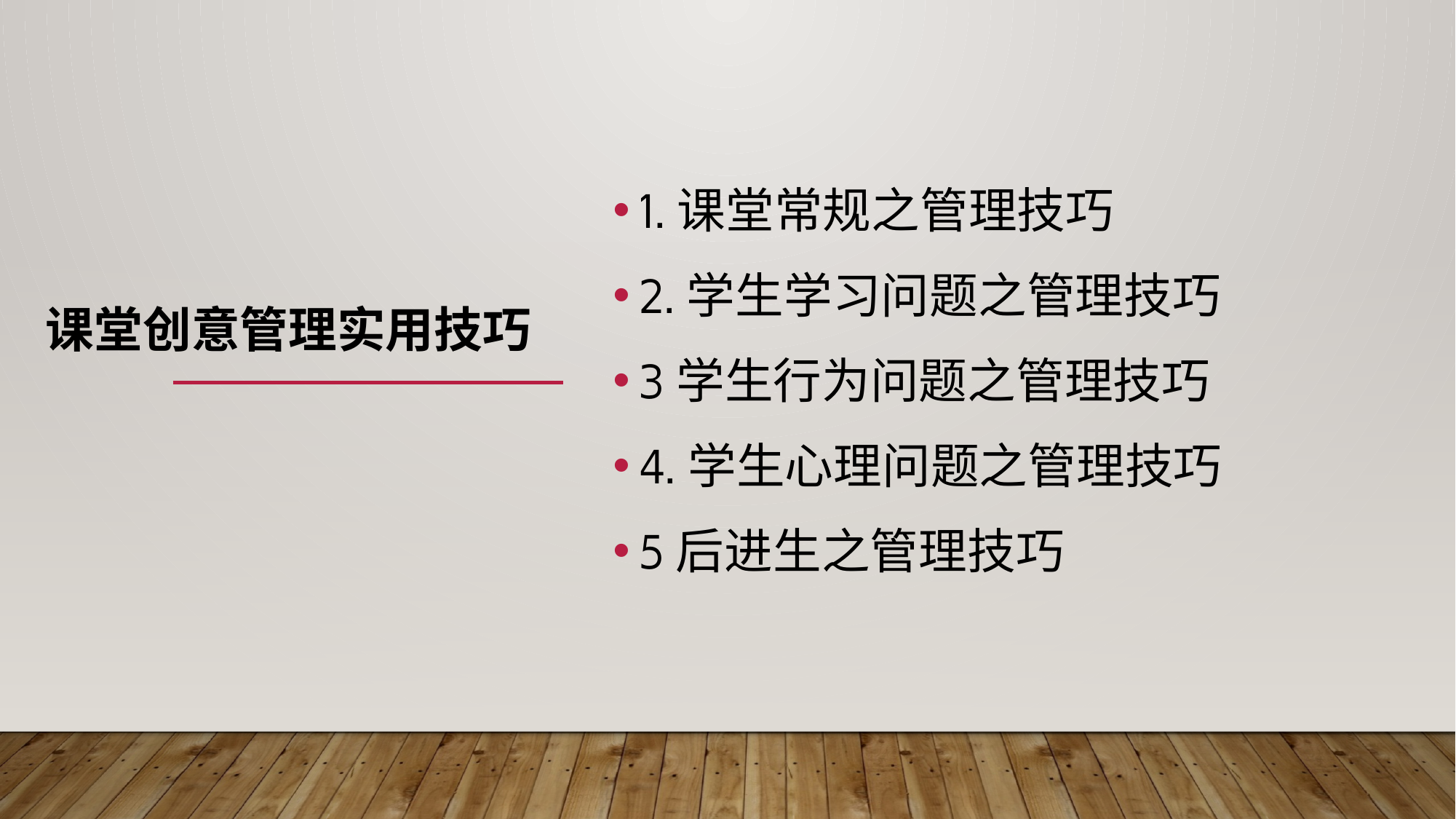

# 课堂创意管理实用技巧
1.课堂常规之管理技巧
2.学生学习问题之管理技巧
3学生行为问题之管理技巧
4.学生心理问题之管理技巧
5后进生之管理技巧